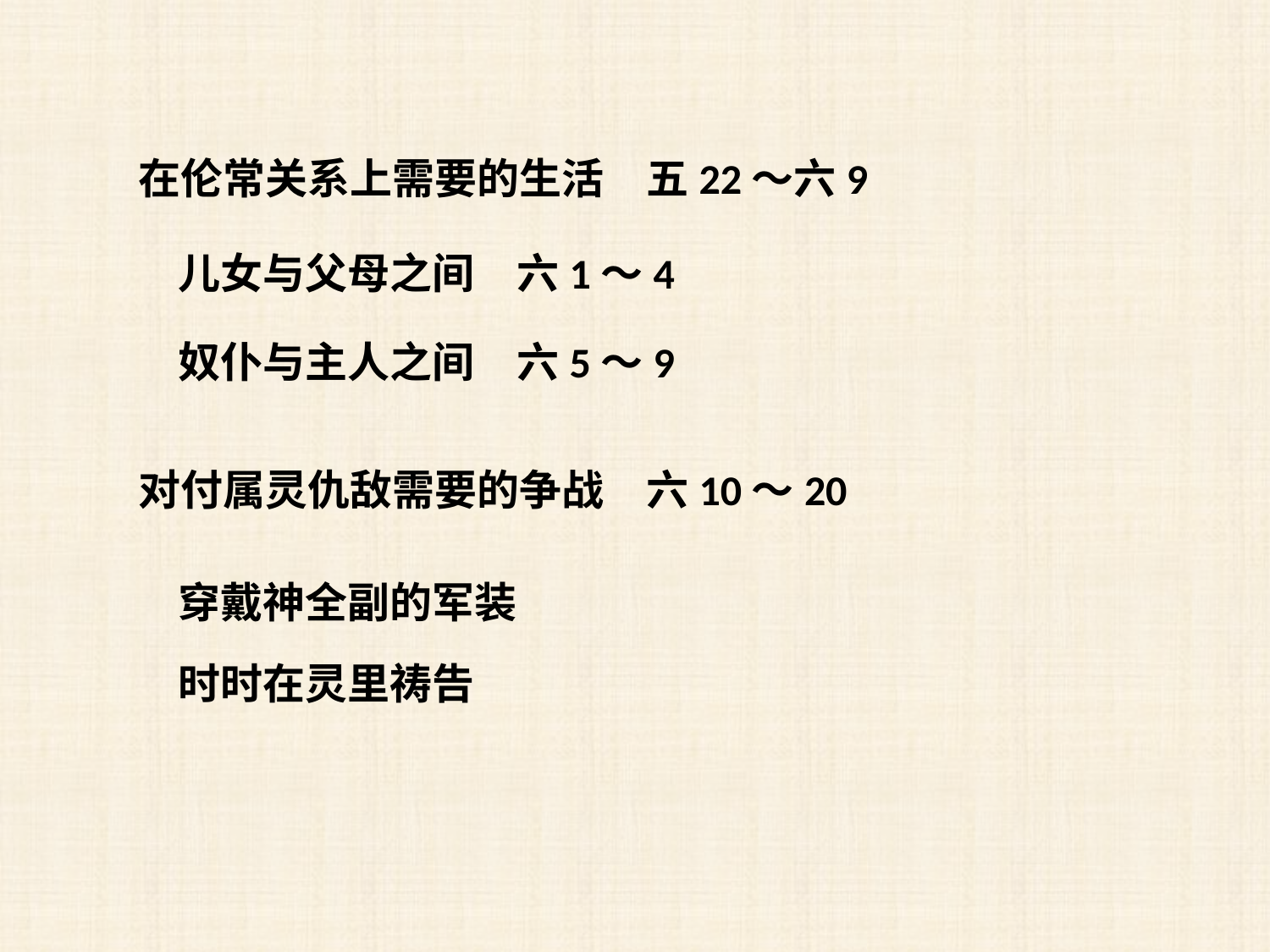

在伦常关系上需要的生活　五22～六9
儿女与父母之间　六1～4
奴仆与主人之间　六5～9
对付属灵仇敌需要的争战　六10～20
穿戴神全副的军装
时时在灵里祷告